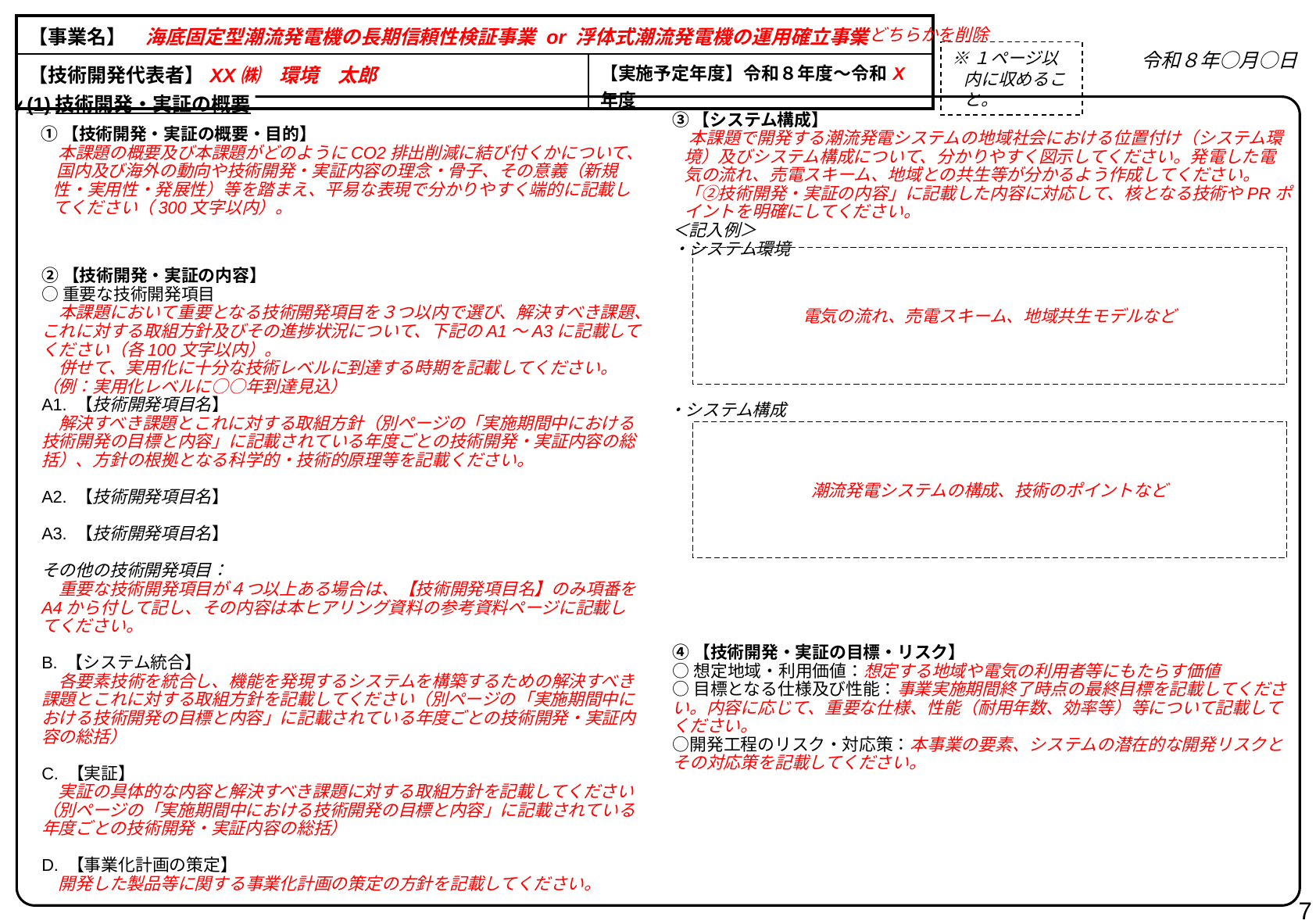

| 【事業名】　海底固定型潮流発電機の長期信頼性検証事業 or 浮体式潮流発電機の運用確立事業 |  |
| --- | --- |
| 【技術開発代表者】XX㈱　環境　太郎 | 【実施予定年度】令和８年度～令和X年度 |
←どちらかを削除
※１ページ以内に収めること。
令和８年○月○日
(1)技術開発・実証の概要

③【システム構成】
　本課題で開発する潮流発電システムの地域社会における位置付け（システム環境）及びシステム構成について、分かりやすく図示してください。発電した電気の流れ、売電スキーム、地域との共生等が分かるよう作成してください。「②技術開発・実証の内容」に記載した内容に対応して、核となる技術やPRポイントを明確にしてください。
＜記入例＞
・システム環境
①【技術開発・実証の概要・目的】
　本課題の概要及び本課題がどのようにCO2排出削減に結び付くかについて、 国内及び海外の動向や技術開発・実証内容の理念・骨子、その意義（新規性・実用性・発展性）等を踏まえ、平易な表現で分かりやすく端的に記載してください（300文字以内）。

電気の流れ、売電スキーム、地域共生モデルなど
②【技術開発・実証の内容】
○重要な技術開発項目
　本課題において重要となる技術開発項目を３つ以内で選び、解決すべき課題、これに対する取組方針及びその進捗状況について、下記のA1～A3に記載してください（各100文字以内）。
　併せて、実用化に十分な技術レベルに到達する時期を記載してください。（例：実用化レベルに○○年到達見込）
A1. 【技術開発項目名】
　解決すべき課題とこれに対する取組方針（別ページの「実施期間中における技術開発の目標と内容」に記載されている年度ごとの技術開発・実証内容の総括）、方針の根拠となる科学的・技術的原理等を記載ください。

A2. 【技術開発項目名】

A3. 【技術開発項目名】

その他の技術開発項目：
　重要な技術開発項目が４つ以上ある場合は、【技術開発項目名】のみ項番をA4から付して記し、その内容は本ヒアリング資料の参考資料ページに記載してください。

B. 【システム統合】
　各要素技術を統合し、機能を発現するシステムを構築するための解決すべき課題とこれに対する取組方針を記載してください（別ページの「実施期間中における技術開発の目標と内容」に記載されている年度ごとの技術開発・実証内容の総括）

C. 【実証】
　実証の具体的な内容と解決すべき課題に対する取組方針を記載してください（別ページの「実施期間中における技術開発の目標と内容」に記載されている年度ごとの技術開発・実証内容の総括）

D. 【事業化計画の策定】
　開発した製品等に関する事業化計画の策定の方針を記載してください。
・システム構成
潮流発電システムの構成、技術のポイントなど
④【技術開発・実証の目標・リスク】
○想定地域・利用価値：想定する地域や電気の利用者等にもたらす価値
○目標となる仕様及び性能：事業実施期間終了時点の最終目標を記載してください。内容に応じて、重要な仕様、性能（耐用年数、効率等）等について記載してください。
○開発工程のリスク・対応策：本事業の要素、システムの潜在的な開発リスクとその対応策を記載してください。
7